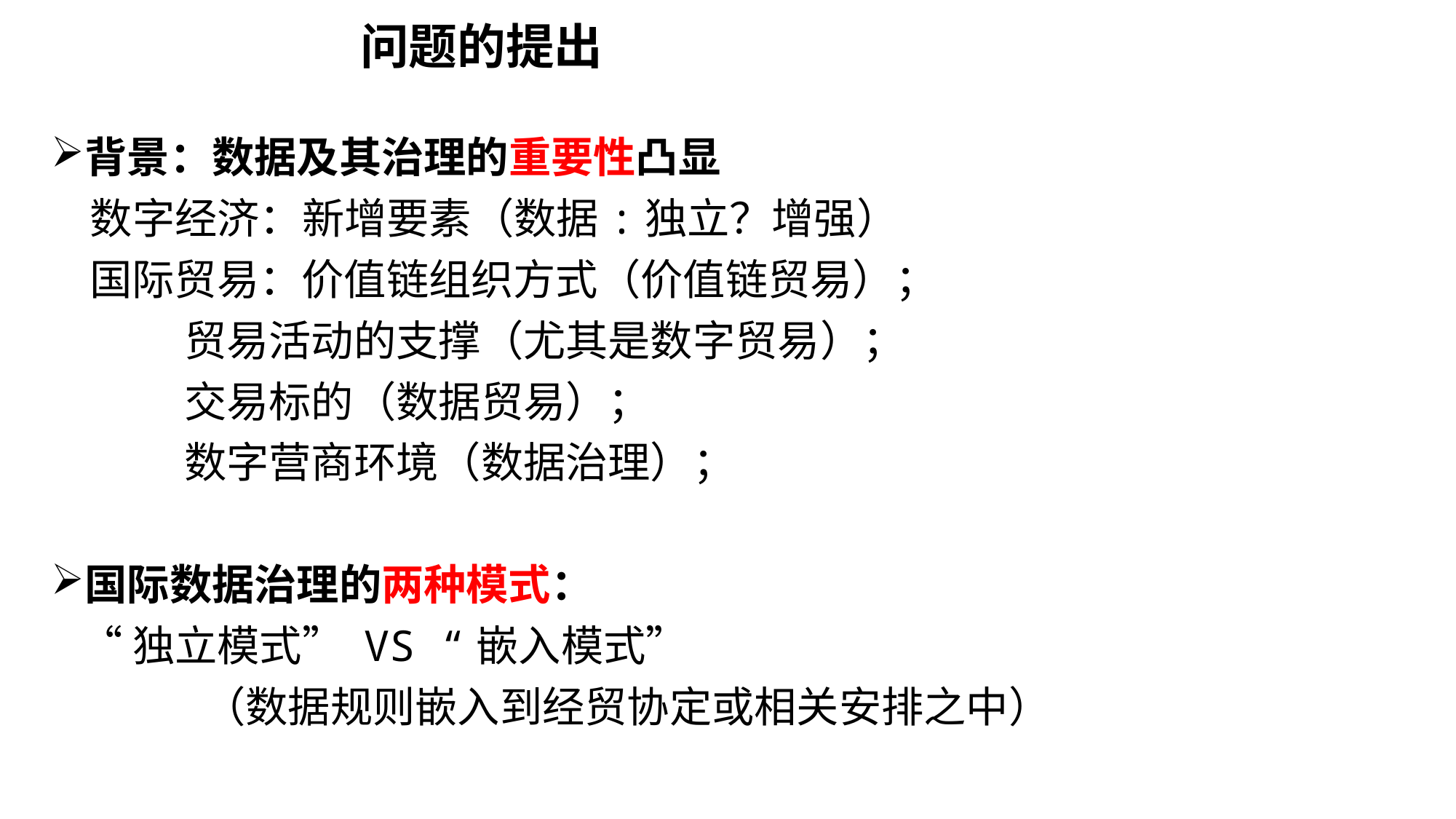

# 问题的提出
背景：数据及其治理的重要性凸显
   数字经济：新增要素（数据:独立？增强）
   国际贸易：价值链组织方式（价值链贸易）；
             贸易活动的支撑（尤其是数字贸易）；
             交易标的（数据贸易）；
             数字营商环境（数据治理）；

国际数据治理的两种模式：
   “独立模式” VS “嵌入模式”
               （数据规则嵌入到经贸协定或相关安排之中）